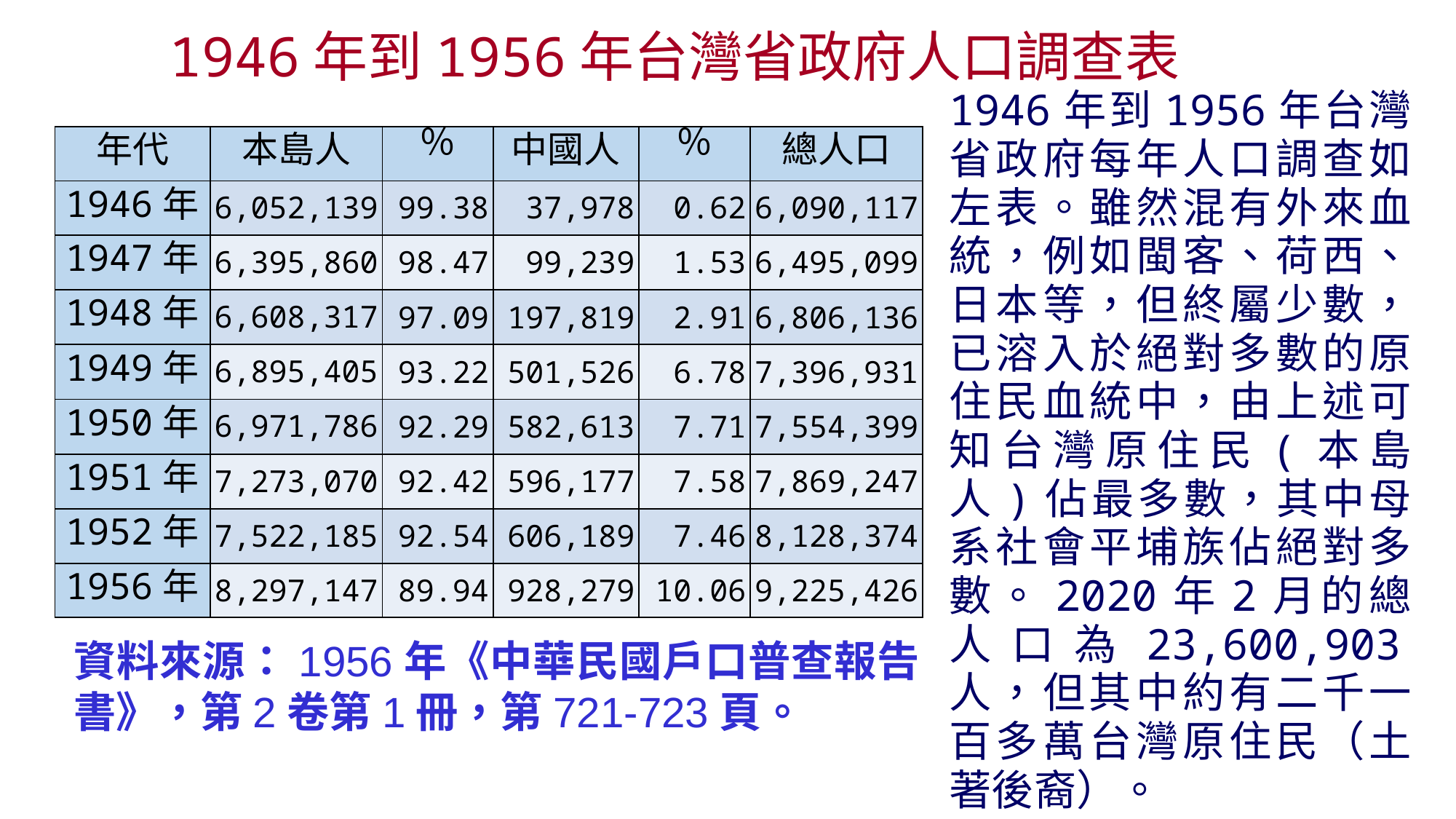

1946年到1956年台灣省政府人口調查表
1946年到1956年台灣省政府每年人口調查如左表。雖然混有外來血統，例如閩客、荷西、日本等，但終屬少數，已溶入於絕對多數的原住民血統中，由上述可知台灣原住民(本島人)佔最多數，其中母系社會平埔族佔絕對多數。2020年2月的總人口為23,600,903人，但其中約有二千一百多萬台灣原住民（土著後裔）。
| 年代 | 本島人 | ％ | 中國人 | ％ | 總人口 |
| --- | --- | --- | --- | --- | --- |
| 1946年 | 6,052,139 | 99.38 | 37,978 | 0.62 | 6,090,117 |
| 1947年 | 6,395,860 | 98.47 | 99,239 | 1.53 | 6,495,099 |
| 1948年 | 6,608,317 | 97.09 | 197,819 | 2.91 | 6,806,136 |
| 1949年 | 6,895,405 | 93.22 | 501,526 | 6.78 | 7,396,931 |
| 1950年 | 6,971,786 | 92.29 | 582,613 | 7.71 | 7,554,399 |
| 1951年 | 7,273,070 | 92.42 | 596,177 | 7.58 | 7,869,247 |
| 1952年 | 7,522,185 | 92.54 | 606,189 | 7.46 | 8,128,374 |
| 1956年 | 8,297,147 | 89.94 | 928,279 | 10.06 | 9,225,426 |
資料來源：1956年《中華民國戶口普查報告書》，第2卷第1冊，第721-723頁。